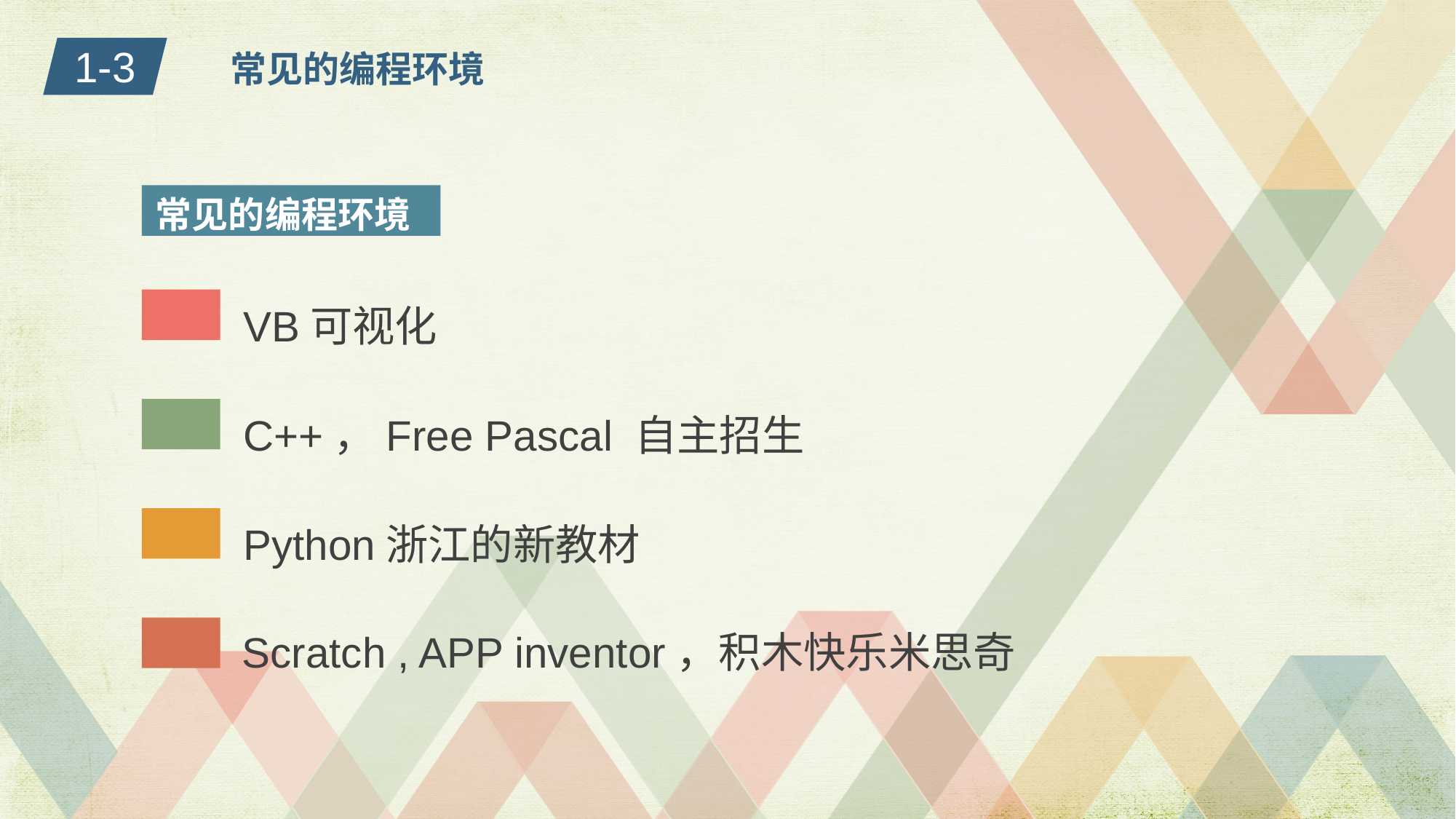

1-3

常见的编程环境

常见的编程环境

VB可视化

C++，Free Pascal 自主招生

Python浙江的新教材

Scratch , APP inventor，积木快乐米思奇